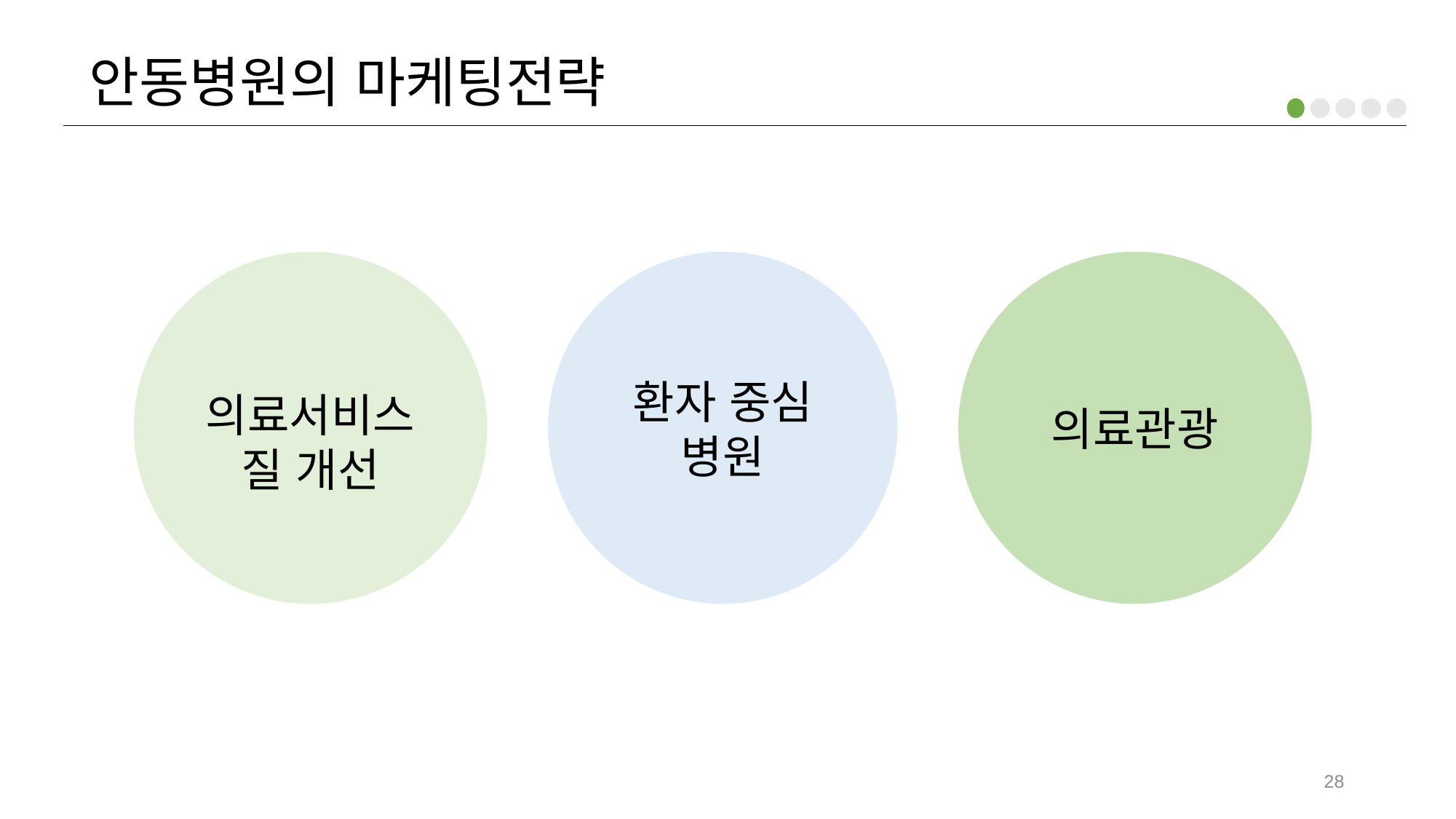

안동병원의 마케팅전략

환자 중심 병원

의료서비스 질 개선

의료관광
28